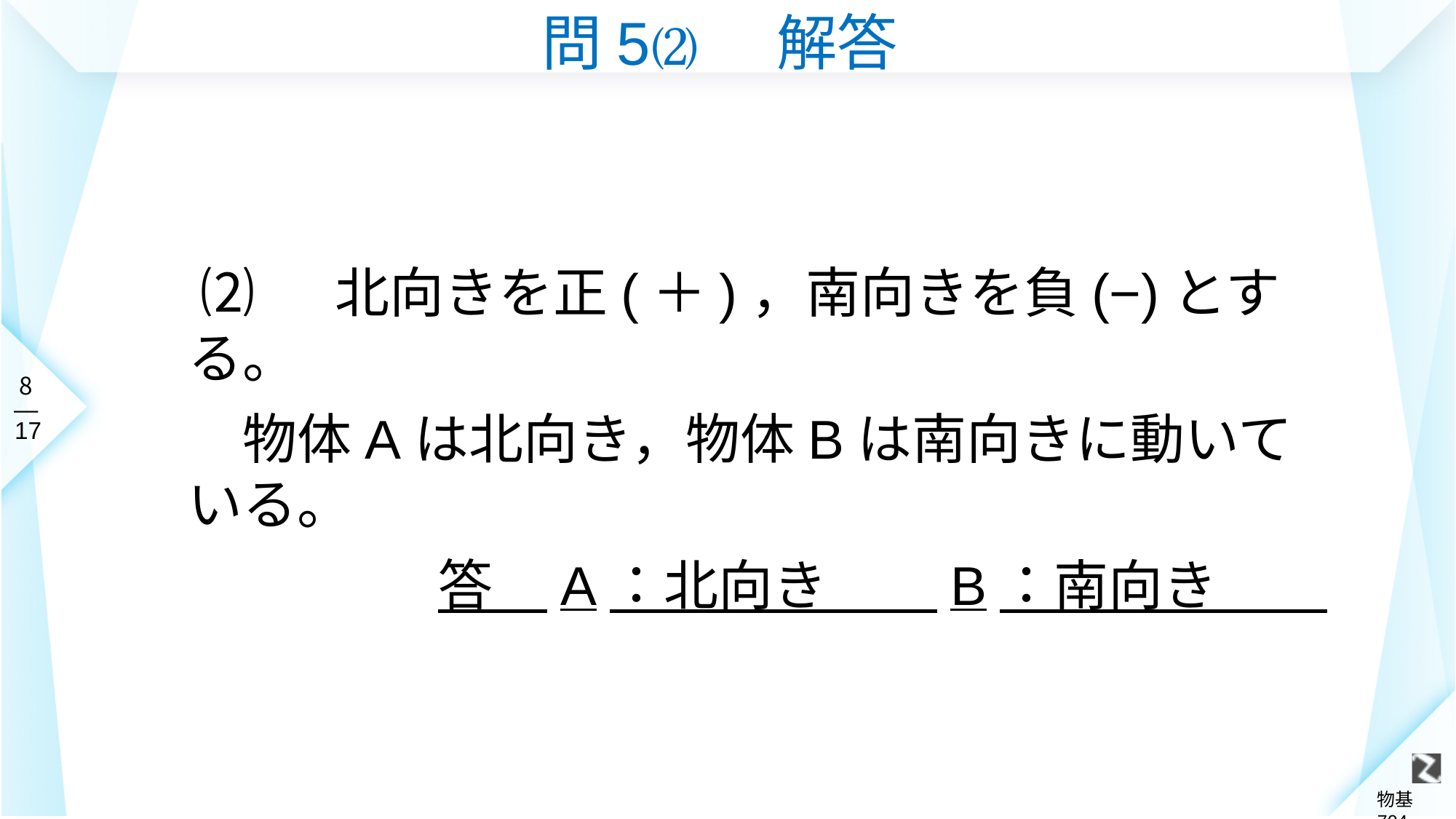

# 問5⑵　解答

 ⑵ 　北向きを正(＋)，南向きを負(−)とする。
　物体Aは北向き，物体Bは南向きに動いている。
答　A：北向き　　B：南向き